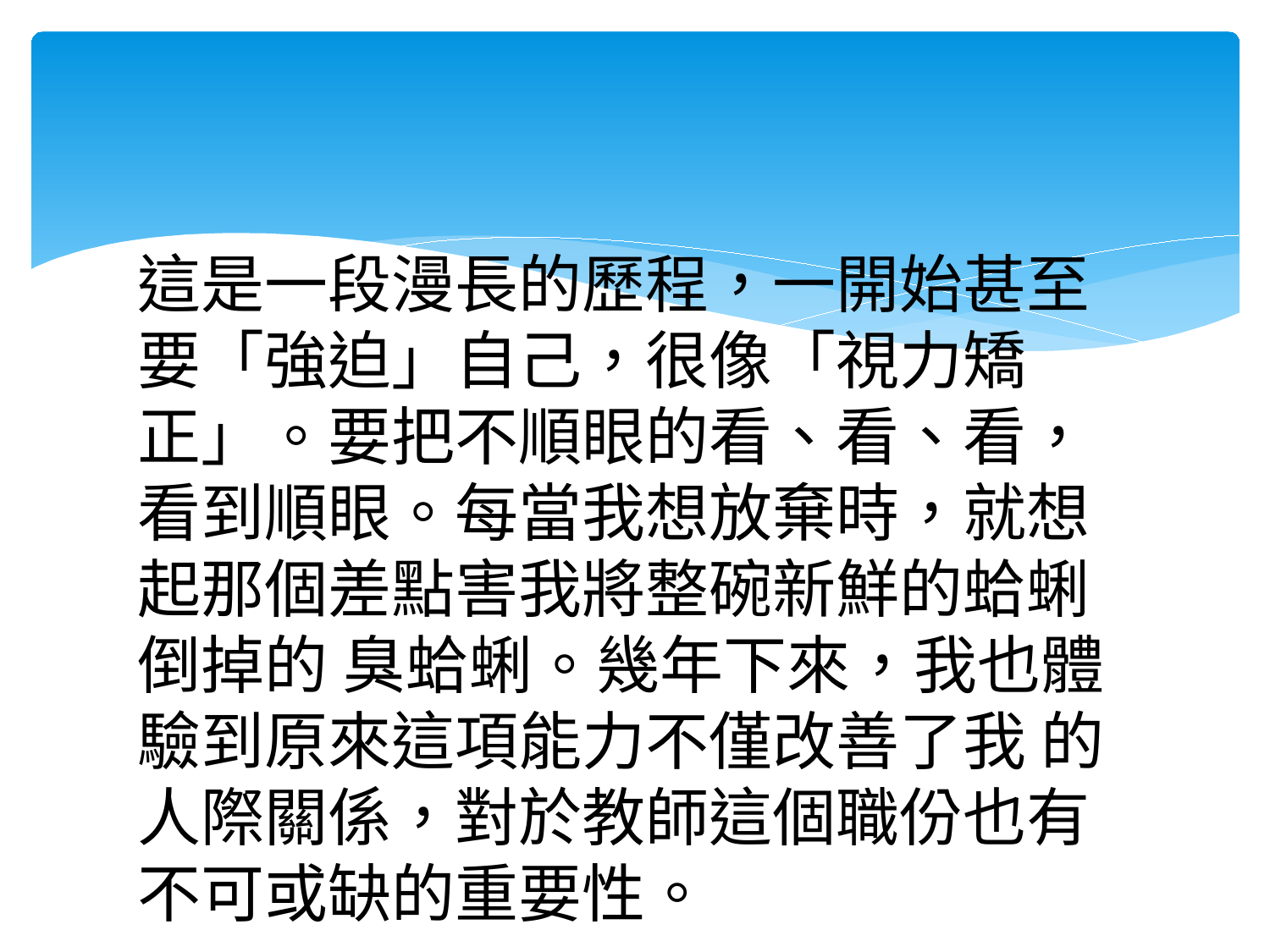

#
這是一段漫長的歷程，一開始甚至要「強迫」自己，很像「視力矯正」。要把不順眼的看、看、看，看到順眼。每當我想放棄時，就想起那個差點害我將整碗新鮮的蛤蜊倒掉的 臭蛤蜊。幾年下來，我也體驗到原來這項能力不僅改善了我 的人際關係，對於教師這個職份也有不可或缺的重要性。